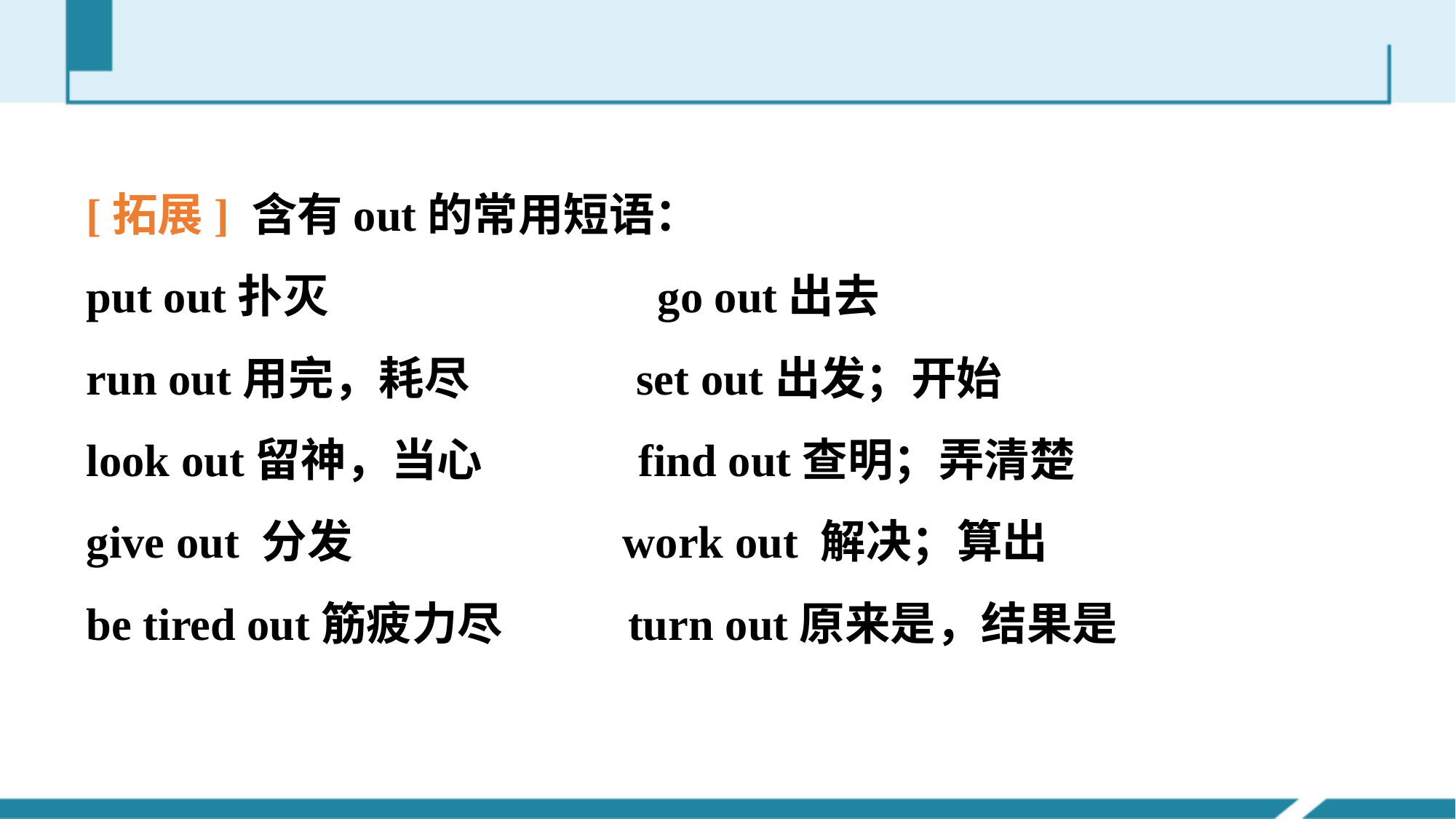

[拓展] 含有out的常用短语：
put out扑灭　　　　　　　go out出去
run out用完，耗尽               set out出发；开始
look out留神，当心              find out查明；弄清楚
give out 分发                         work out 解决；算出
be tired out筋疲力尽           turn out原来是，结果是